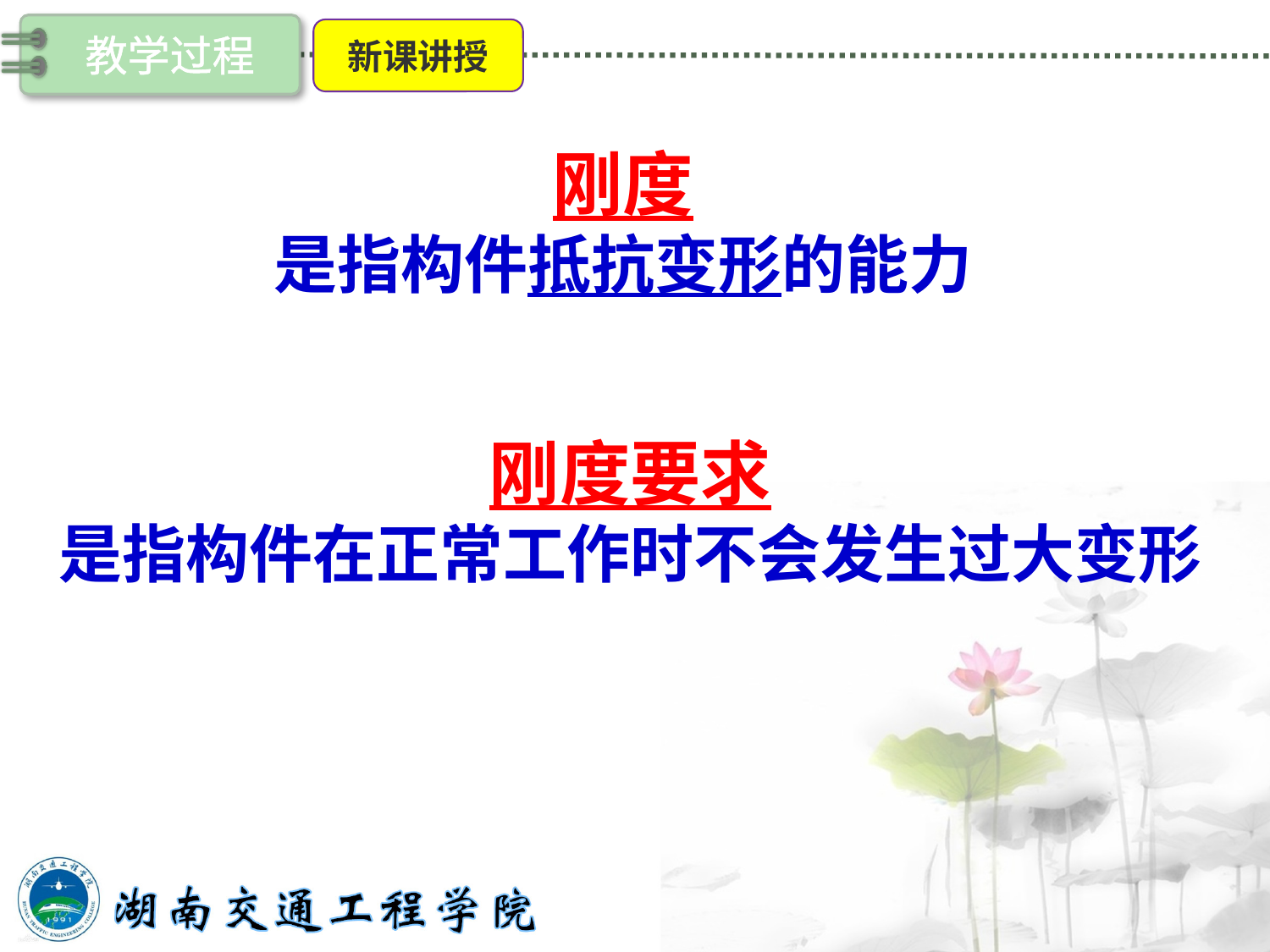

刚度
是指构件抵抗变形的能力
刚度要求
是指构件在正常工作时不会发生过大变形
9